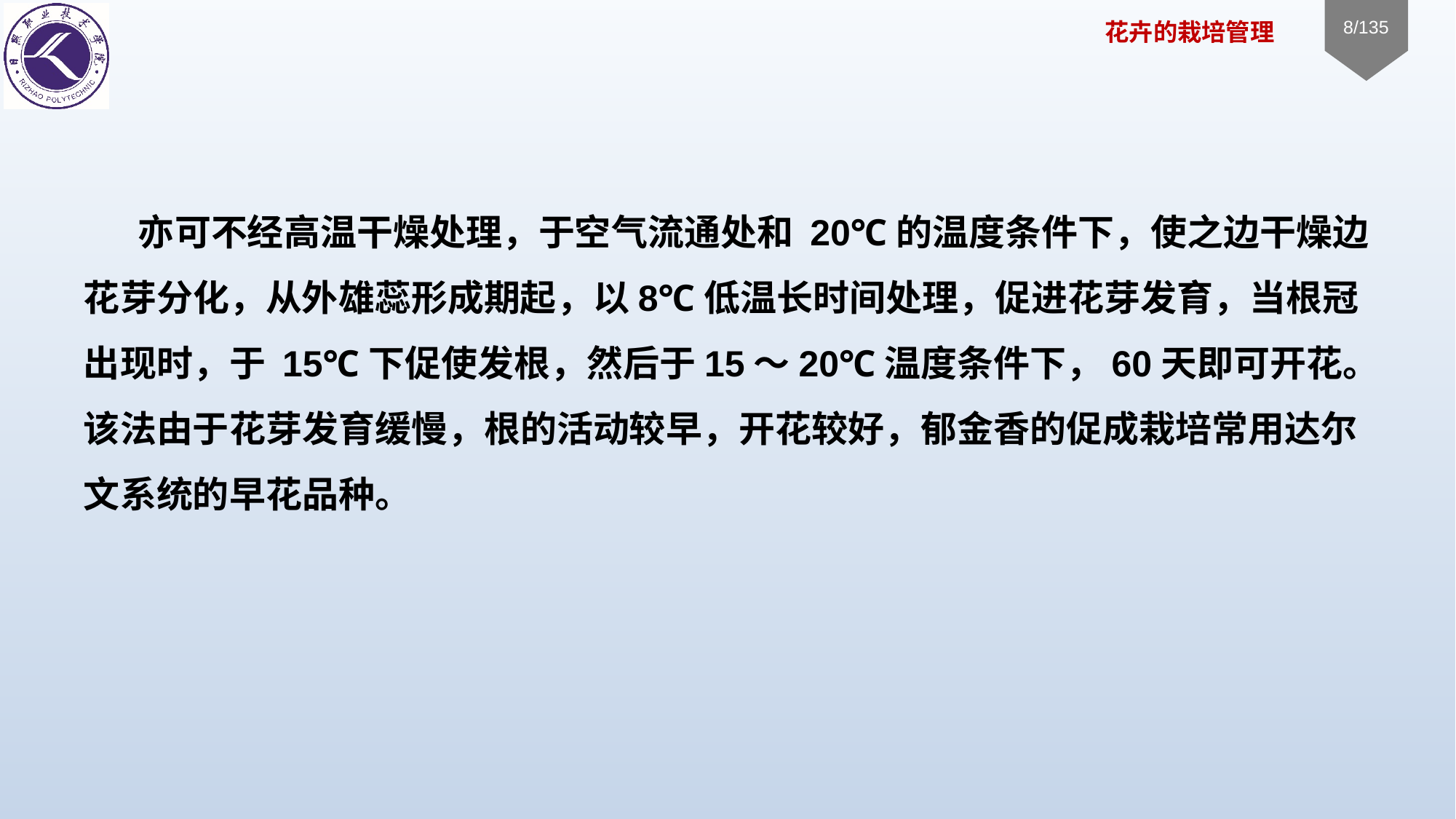

亦可不经高温干燥处理，于空气流通处和 20℃的温度条件下，使之边干燥边花芽分化，从外雄蕊形成期起，以8℃低温长时间处理，促进花芽发育，当根冠出现时，于 15℃下促使发根，然后于15～20℃温度条件下，60天即可开花。该法由于花芽发育缓慢，根的活动较早，开花较好，郁金香的促成栽培常用达尔文系统的早花品种。